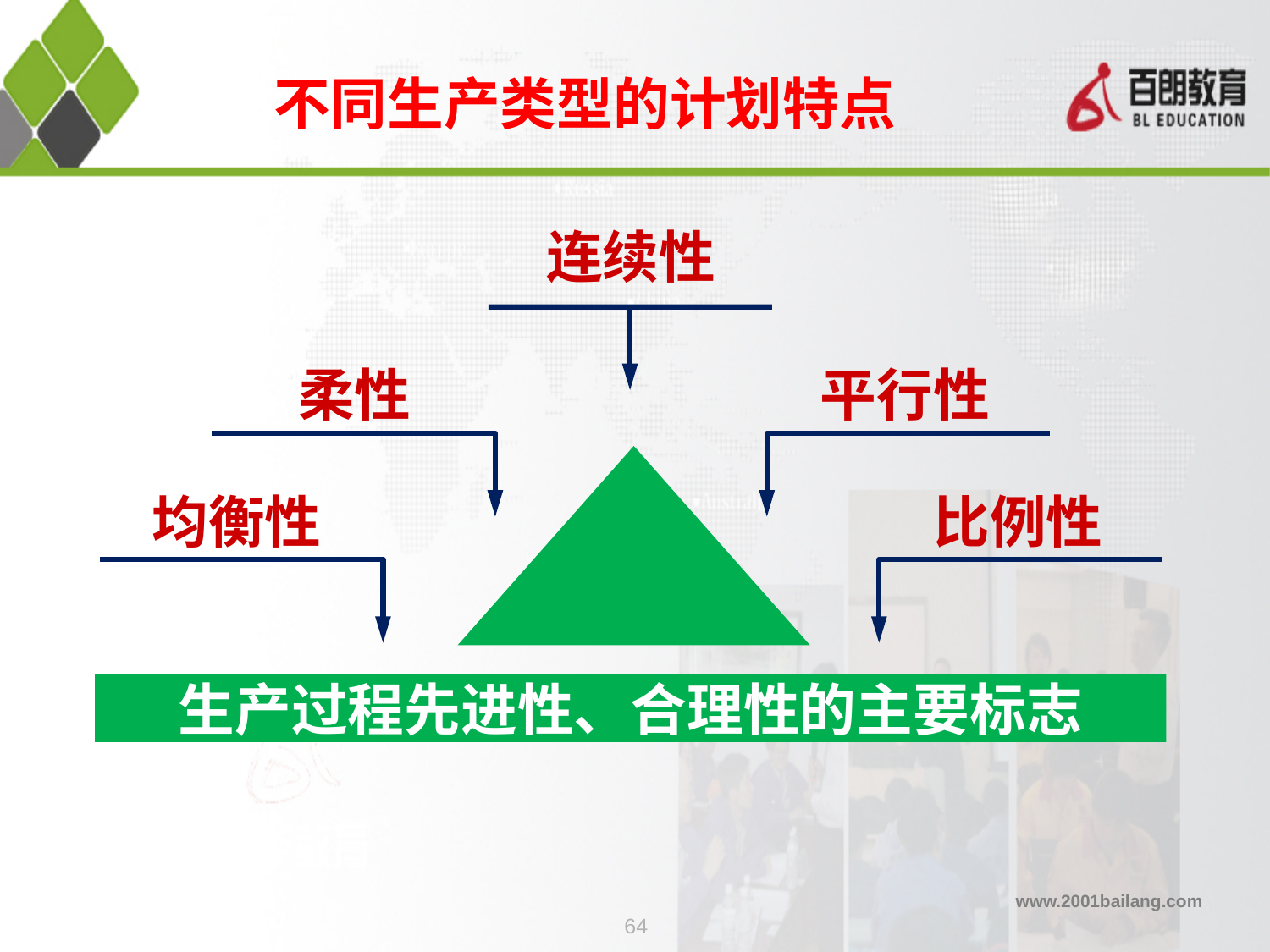

# 不同生产类型的计划特点
连续性

柔性
平行性

均衡性
比例性

生产过程先进性、合理性的主要标志

64